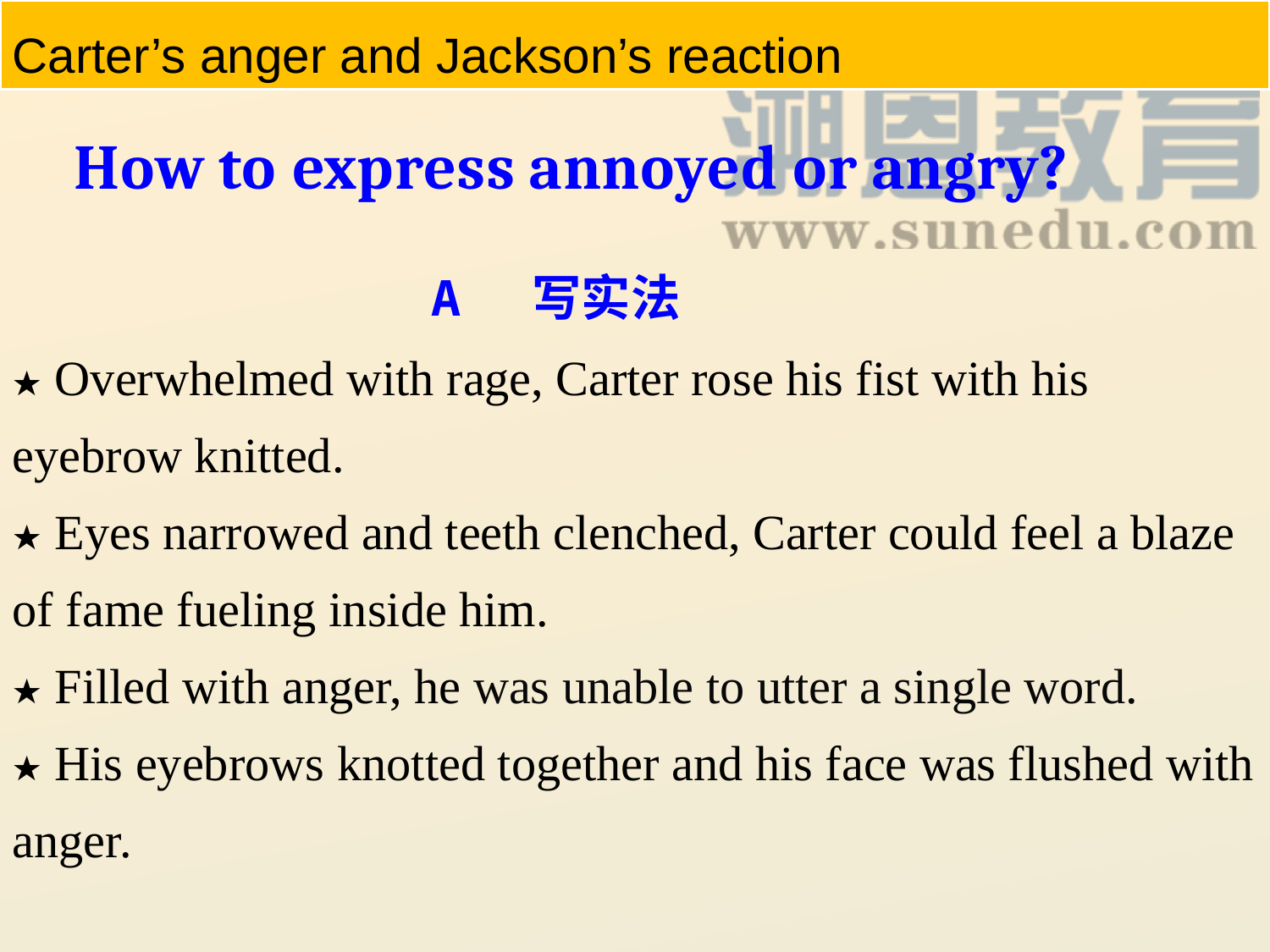

Carter’s anger and Jackson’s reaction
How to express annoyed or angry?
           A  写实法
★ Overwhelmed with rage, Carter rose his fist with his eyebrow knitted.
★ Eyes narrowed and teeth clenched, Carter could feel a blaze of fame fueling inside him.
★ Filled with anger, he was unable to utter a single word.
★ His eyebrows knotted together and his face was flushed with anger.